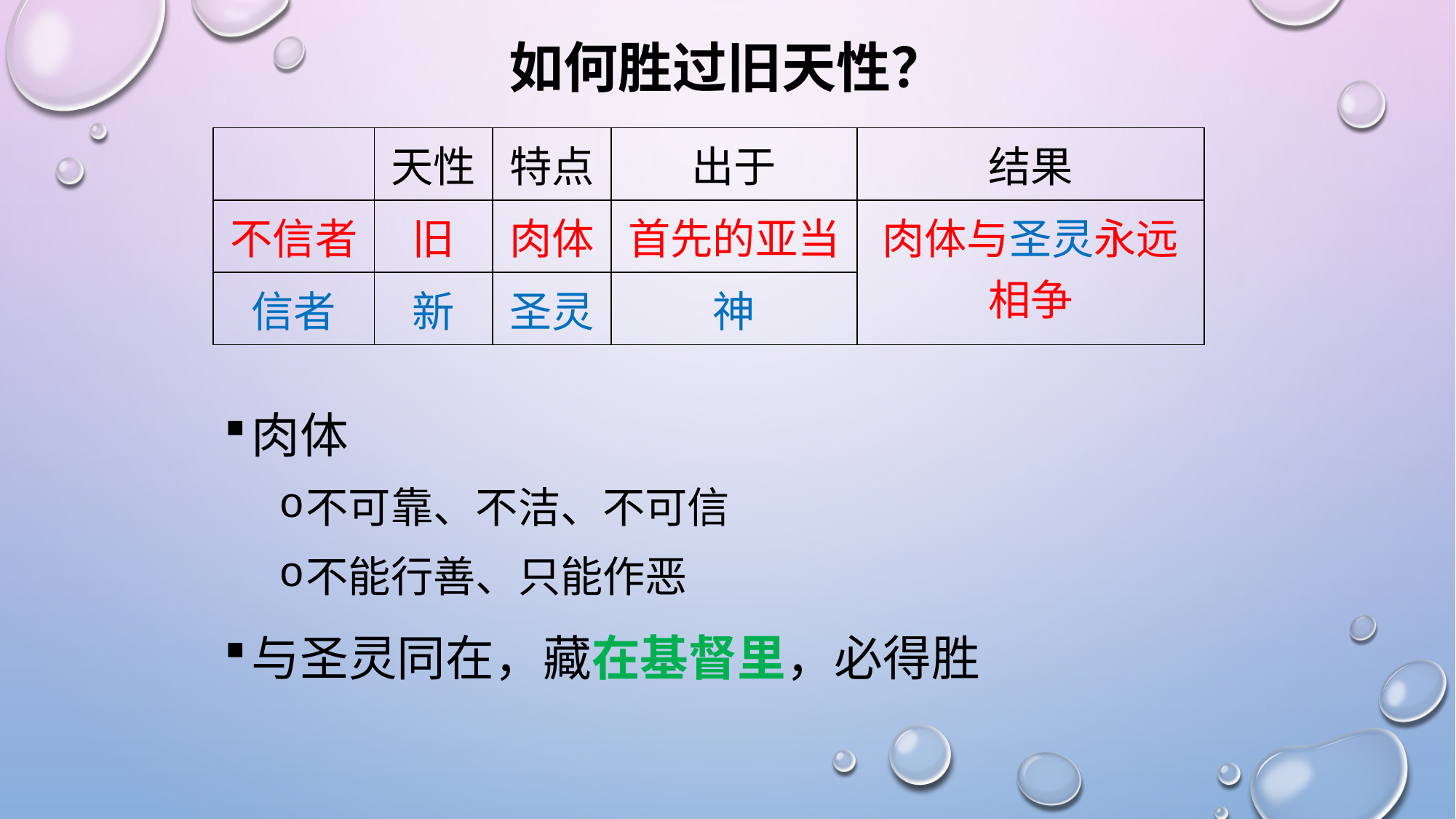

# 如何胜过旧天性？
|  | 天性 | 特点 | 出于 | 结果 |
| --- | --- | --- | --- | --- |
| 不信者 | 旧 | 肉体 | 首先的亚当 | 肉体与圣灵永远相争 |
| 信者 | 新 | 圣灵 | 神 |  |
肉体
不可靠、不洁、不可信
不能行善、只能作恶
与圣灵同在，藏在基督里，必得胜